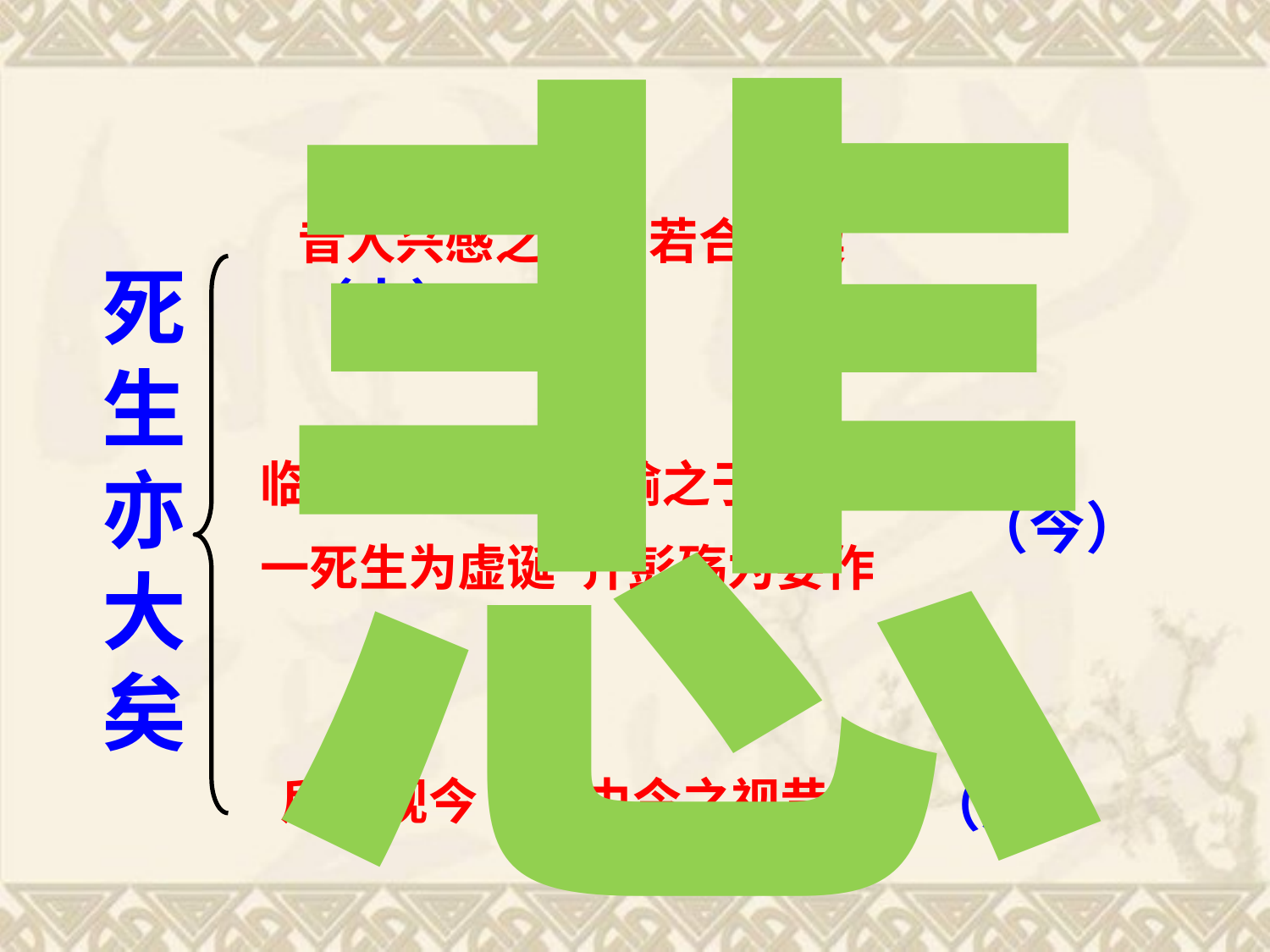

悲
昔人兴感之由     若合一契（古）
死生亦大矣

临文嗟悼     不能喻之于怀
一死生为虚诞  齐彭殇为妄作

（今）
（后）
后之视今     亦由今之视昔